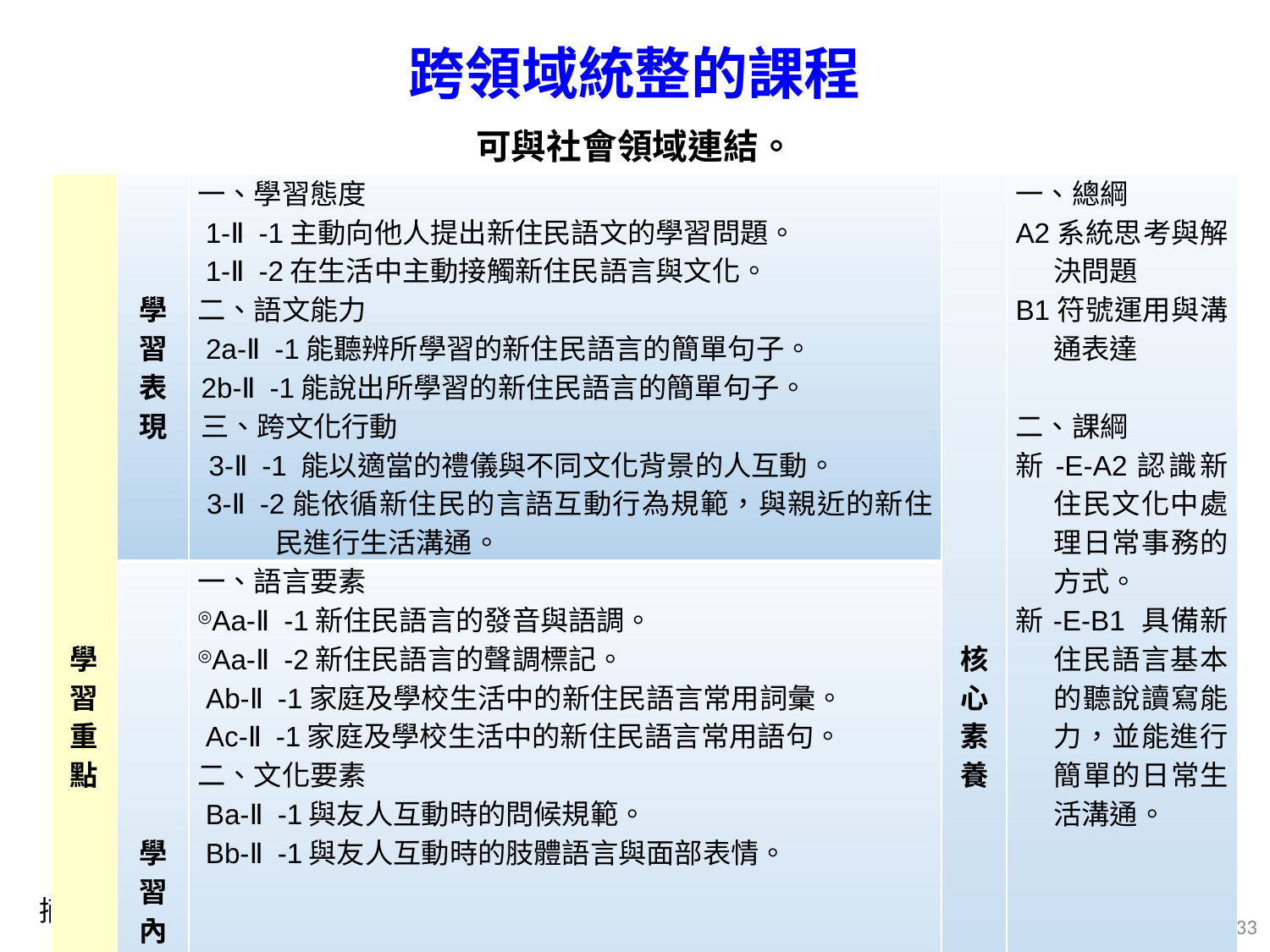

# 跨領域統整的課程
可與社會領域連結。
| 學習 重點 | 學習表現 | 一、學習態度 1-Ⅱ-1主動向他人提出新住民語文的學習問題。 1-Ⅱ-2在生活中主動接觸新住民語言與文化。 二、語文能力 2a-Ⅱ-1能聽辨所學習的新住民語言的簡單句子。 2b-Ⅱ-1能說出所學習的新住民語言的簡單句子。 三、跨文化行動 3-Ⅱ-1 能以適當的禮儀與不同文化背景的人互動。 3-Ⅱ-2能依循新住民的言語互動行為規範，與親近的新住民進行生活溝通。 | 核心 素養 | 一、總綱 A2系統思考與解決問題 B1符號運用與溝通表達 二、課綱 新-E-A2認識新住民文化中處理日常事務的方式。 新-E-B1 具備新住民語言基本的聽說讀寫能力，並能進行簡單的日常生活溝通。 |
| --- | --- | --- | --- | --- |
|  | 學習內容 | 一、語言要素 ◎Aa-Ⅱ-1新住民語言的發音與語調。 ◎Aa-Ⅱ-2新住民語言的聲調標記。 Ab-Ⅱ-1家庭及學校生活中的新住民語言常用詞彙。 Ac-Ⅱ-1家庭及學校生活中的新住民語言常用語句。 二、文化要素 Ba-Ⅱ-1與友人互動時的問候規範。 Bb-Ⅱ-1與友人互動時的肢體語言與面部表情。 |  |  |
摘自《新住民族語文課程綱要課程手冊 》之 「柒、教學單元案例 」
33